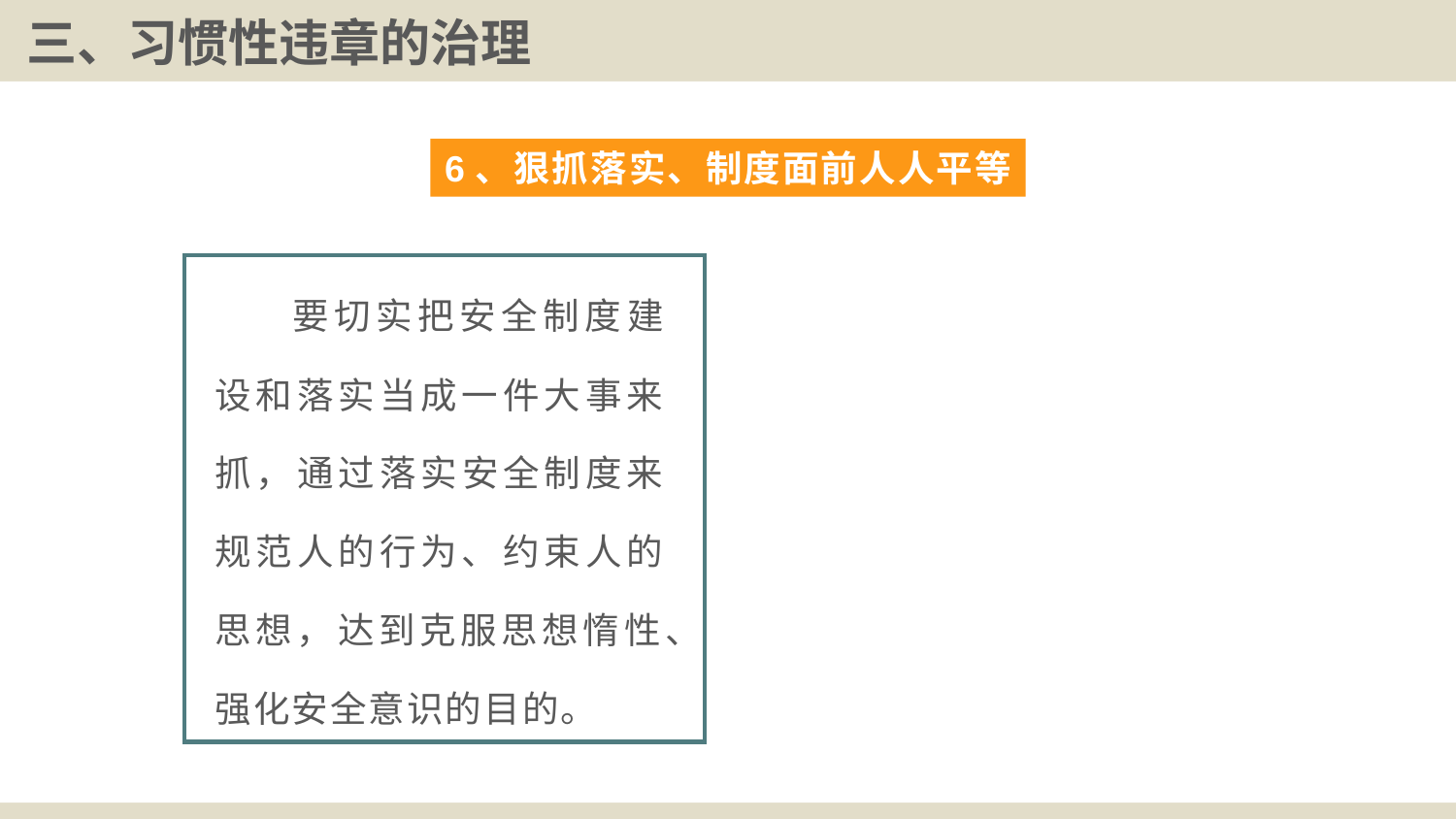

三、习惯性违章的治理
6、狠抓落实、制度面前人人平等
要切实把安全制度建设和落实当成一件大事来抓，通过落实安全制度来规范人的行为、约束人的思想，达到克服思想惰性、强化安全意识的目的。